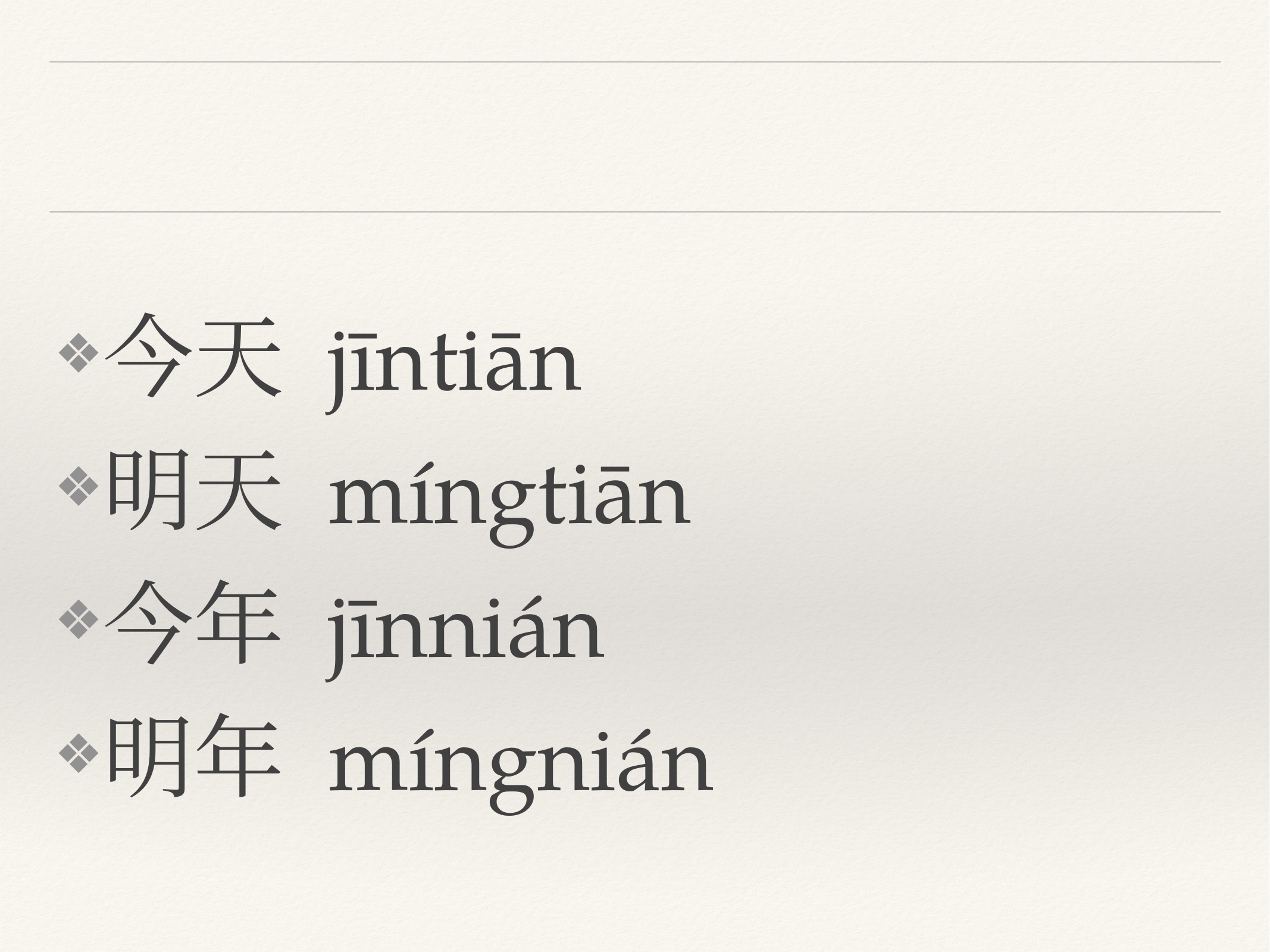

#
今天 jīntiān
明天 míngtiān
今年 jīnnián
明年 míngnián